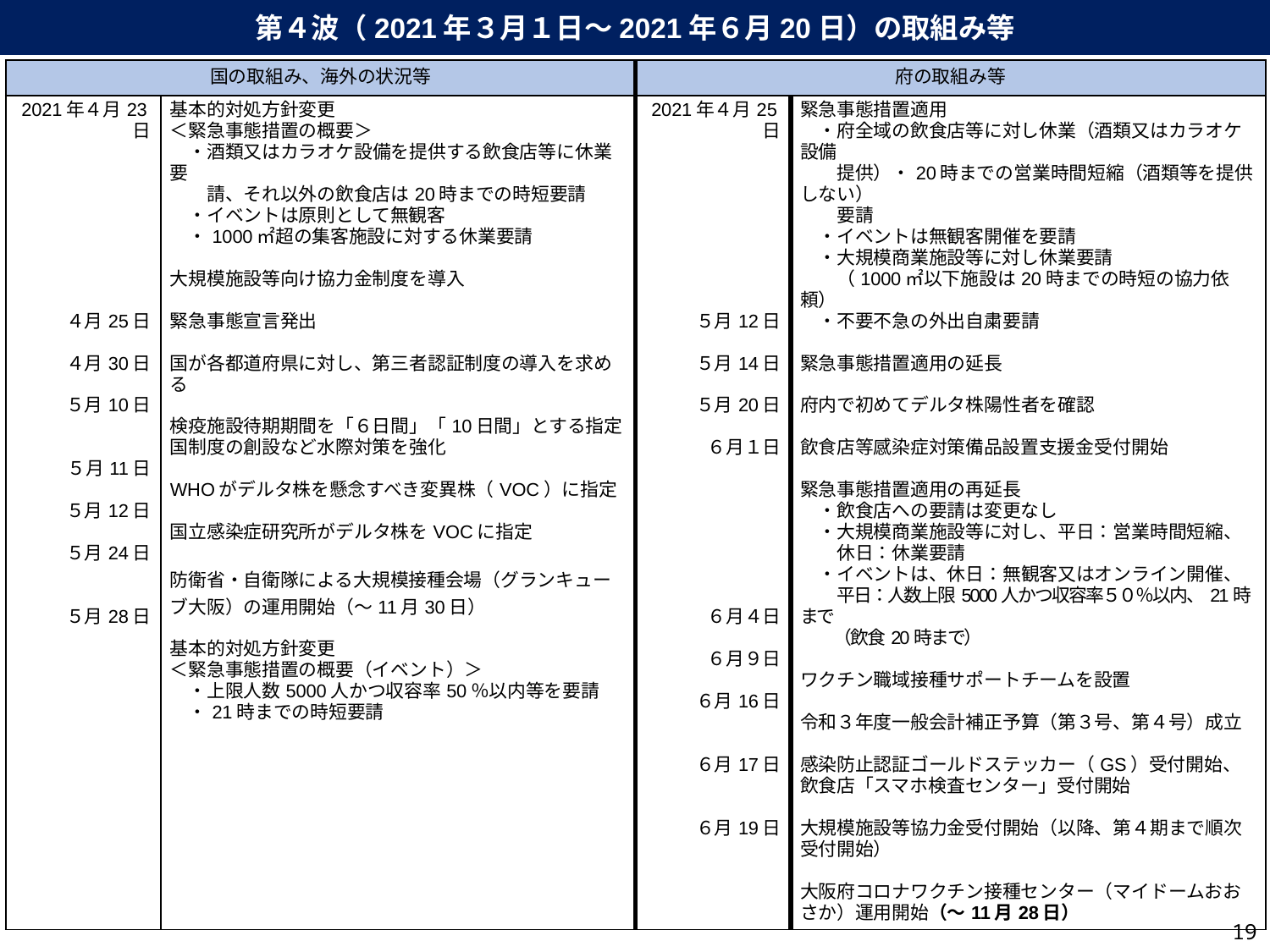

第４波（2021年３月１日～2021年６月20日）の取組み等
| 国の取組み、海外の状況等 |  | 府の取組み等 |  |
| --- | --- | --- | --- |
| 2021年４月23日 ４月25日 ４月30日 ５月10日 ５月11日 ５月12日 ５月24日 ５月28日 | 基本的対処方針変更 ＜緊急事態措置の概要＞ 　・酒類又はカラオケ設備を提供する飲食店等に休業要 　　請、それ以外の飲食店は20時までの時短要請 　・イベントは原則として無観客 　・1000㎡超の集客施設に対する休業要請 大規模施設等向け協力金制度を導入 緊急事態宣言発出 国が各都道府県に対し、第三者認証制度の導入を求める 検疫施設待期期間を「６日間」「10日間」とする指定国制度の創設など水際対策を強化 WHOがデルタ株を懸念すべき変異株（VOC）に指定 国立感染症研究所がデルタ株をVOCに指定 防衛省・自衛隊による大規模接種会場（グランキューブ大阪）の運用開始（～11月30日） 基本的対処方針変更 ＜緊急事態措置の概要（イベント）＞ 　・上限人数5000人かつ収容率50％以内等を要請 　・21時までの時短要請 | 2021年４月25日 ５月12日 ５月14日 ５月20日 ６月１日 ６月４日 ６月９日 ６月16日 ６月17日 ６月19日 | 緊急事態措置適用 　・府全域の飲食店等に対し休業（酒類又はカラオケ設備　 　　提供）・20時までの営業時間短縮（酒類等を提供しない） 　　要請 　・イベントは無観客開催を要請 　・大規模商業施設等に対し休業要請 　　（1000㎡以下施設は20時までの時短の協力依頼） 　・不要不急の外出自粛要請 緊急事態措置適用の延長 府内で初めてデルタ株陽性者を確認 飲食店等感染症対策備品設置支援金受付開始 緊急事態措置適用の再延長 　・飲食店への要請は変更なし 　・大規模商業施設等に対し、平日：営業時間短縮、 　　休日：休業要請 　・イベントは、休日：無観客又はオンライン開催、 　　平日：人数上限5000人かつ収容率５０％以内、21時まで 　　（飲食20時まで） ワクチン職域接種サポートチームを設置 令和３年度一般会計補正予算（第３号、第４号）成立 感染防止認証ゴールドステッカー（GS）受付開始、 飲食店「スマホ検査センター」受付開始 大規模施設等協力金受付開始（以降、第４期まで順次受付開始） 大阪府コロナワクチン接種センター（マイドームおおさか）運用開始（～11月28日） |
19